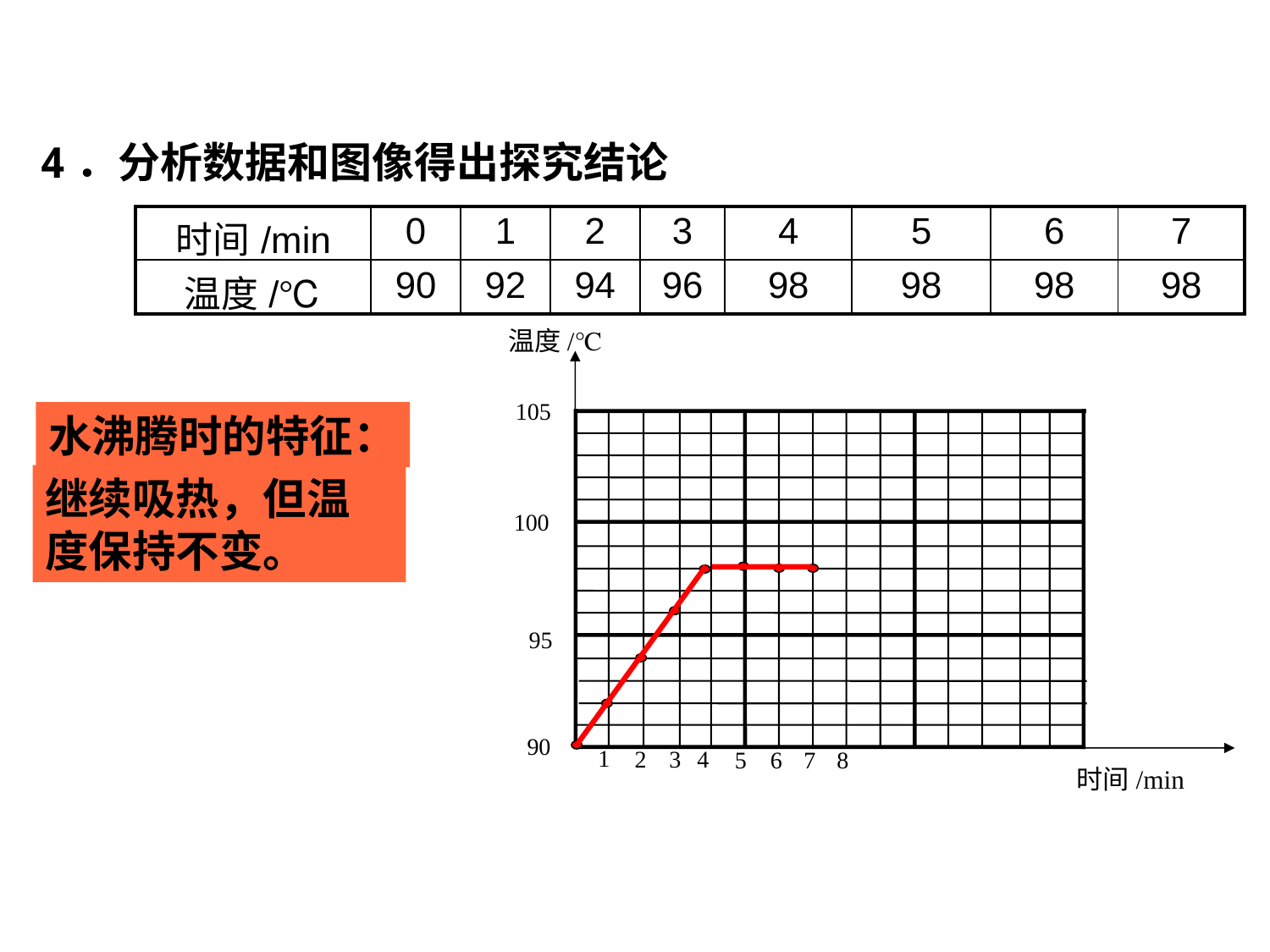

4．分析数据和图像得出探究结论
| 时间/min | 0 | 1 | 2 | 3 | 4 | 5 | 6 | 7 |
| --- | --- | --- | --- | --- | --- | --- | --- | --- |
| 温度/℃ | 90 | 92 | 94 | 96 | 98 | 98 | 98 | 98 |
温度/℃

105
100
95
90

时间/min
1
2
3
4
5
6
7
8

水沸腾时的特征：
继续吸热，但温度保持不变。